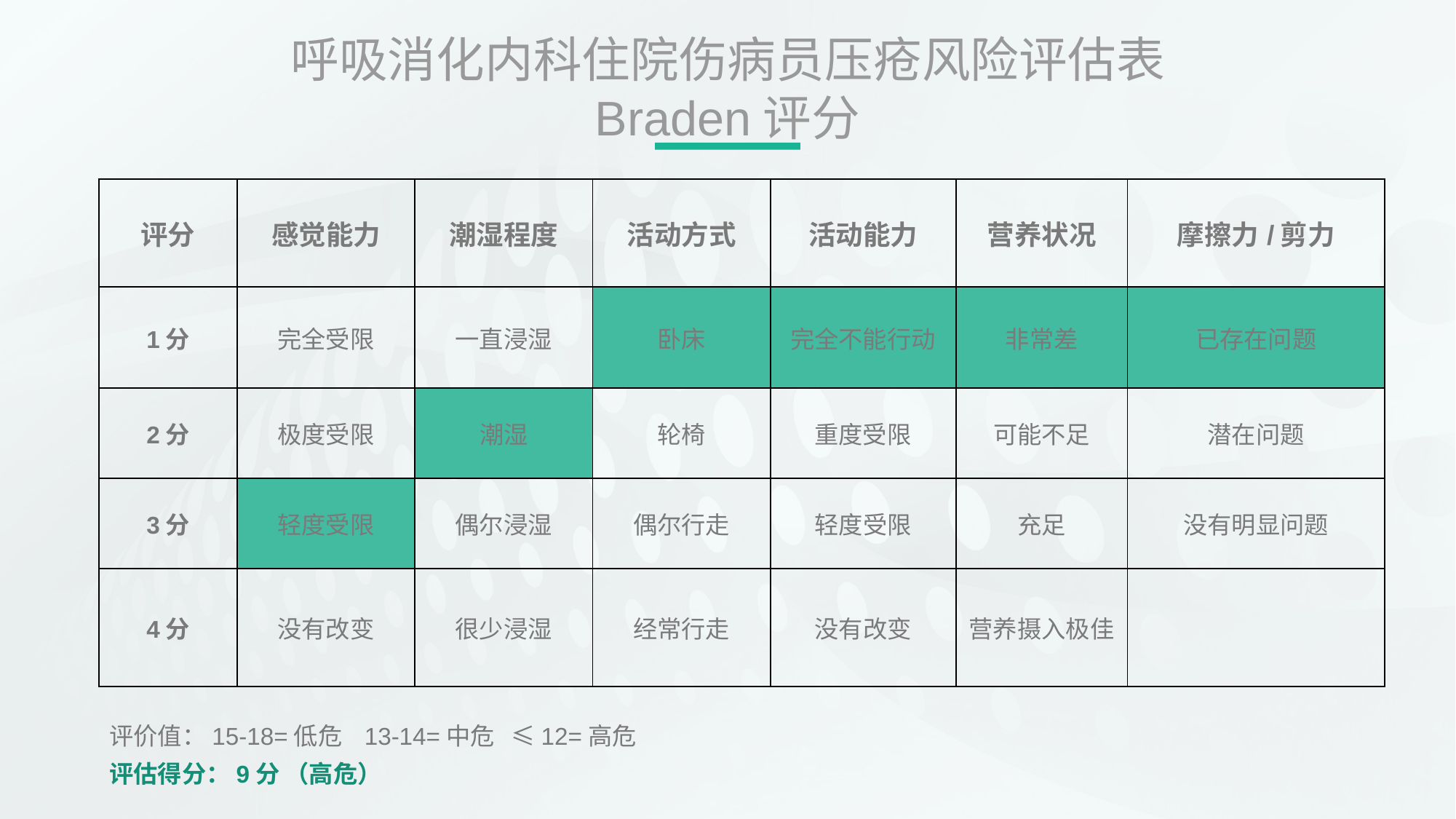

# 呼吸消化内科住院伤病员压疮风险评估表 Braden评分
| 评分 | 感觉能力 | 潮湿程度 | 活动方式 | 活动能力 | 营养状况 | 摩擦力/剪力 |
| --- | --- | --- | --- | --- | --- | --- |
| 1分 | 完全受限 | 一直浸湿 | 卧床 | 完全不能行动 | 非常差 | 已存在问题 |
| 2分 | 极度受限 | 潮湿 | 轮椅 | 重度受限 | 可能不足 | 潜在问题 |
| 3分 | 轻度受限 | 偶尔浸湿 | 偶尔行走 | 轻度受限 | 充足 | 没有明显问题 |
| 4分 | 没有改变 | 很少浸湿 | 经常行走 | 没有改变 | 营养摄入极佳 |  |
评价值：15-18=低危   13-14=中危   ≤12=高危
评估得分：9分 （高危）